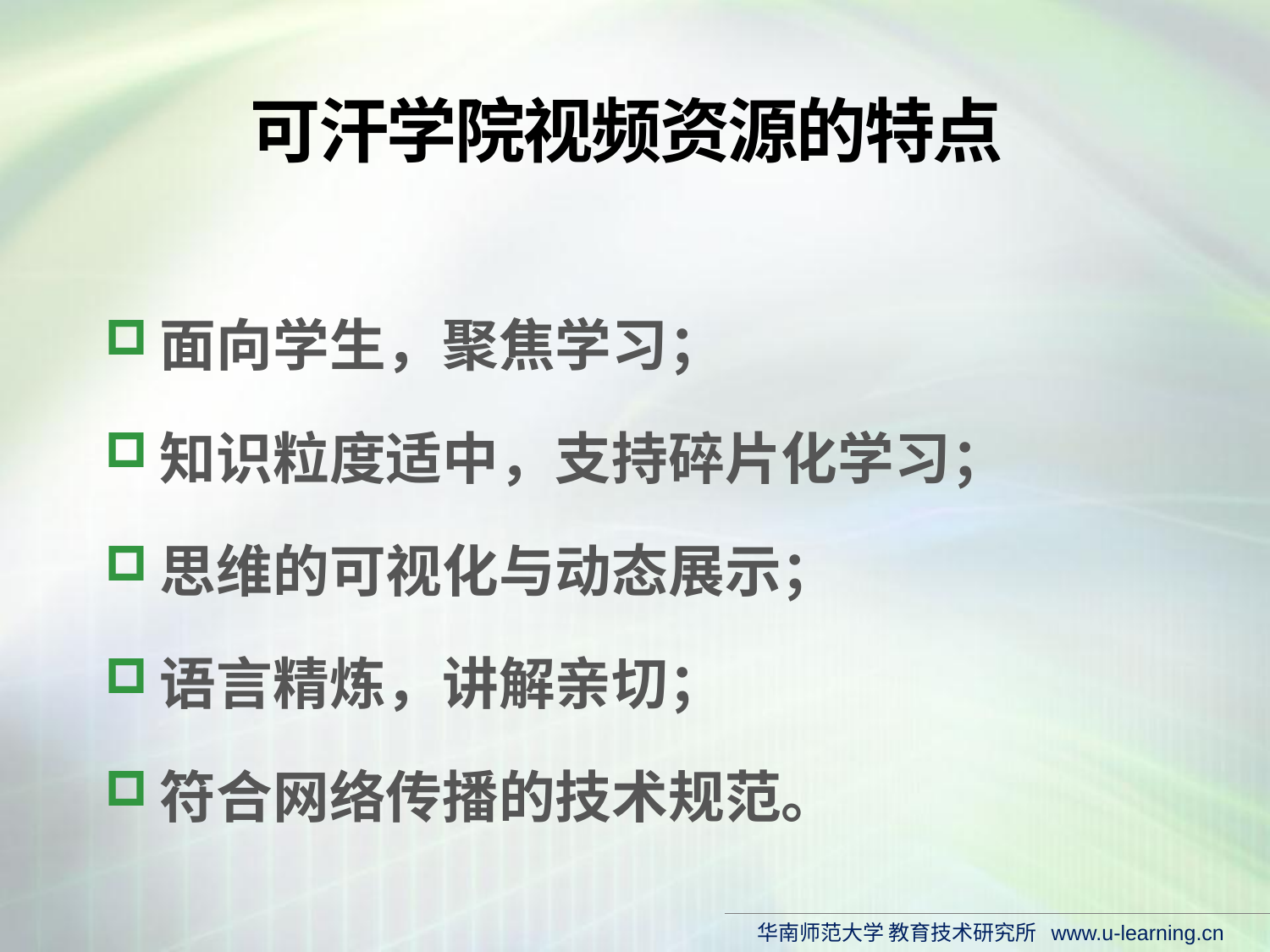

# 可汗学院视频资源的特点
面向学生，聚焦学习；
知识粒度适中，支持碎片化学习；
思维的可视化与动态展示；
语言精炼，讲解亲切；
符合网络传播的技术规范。